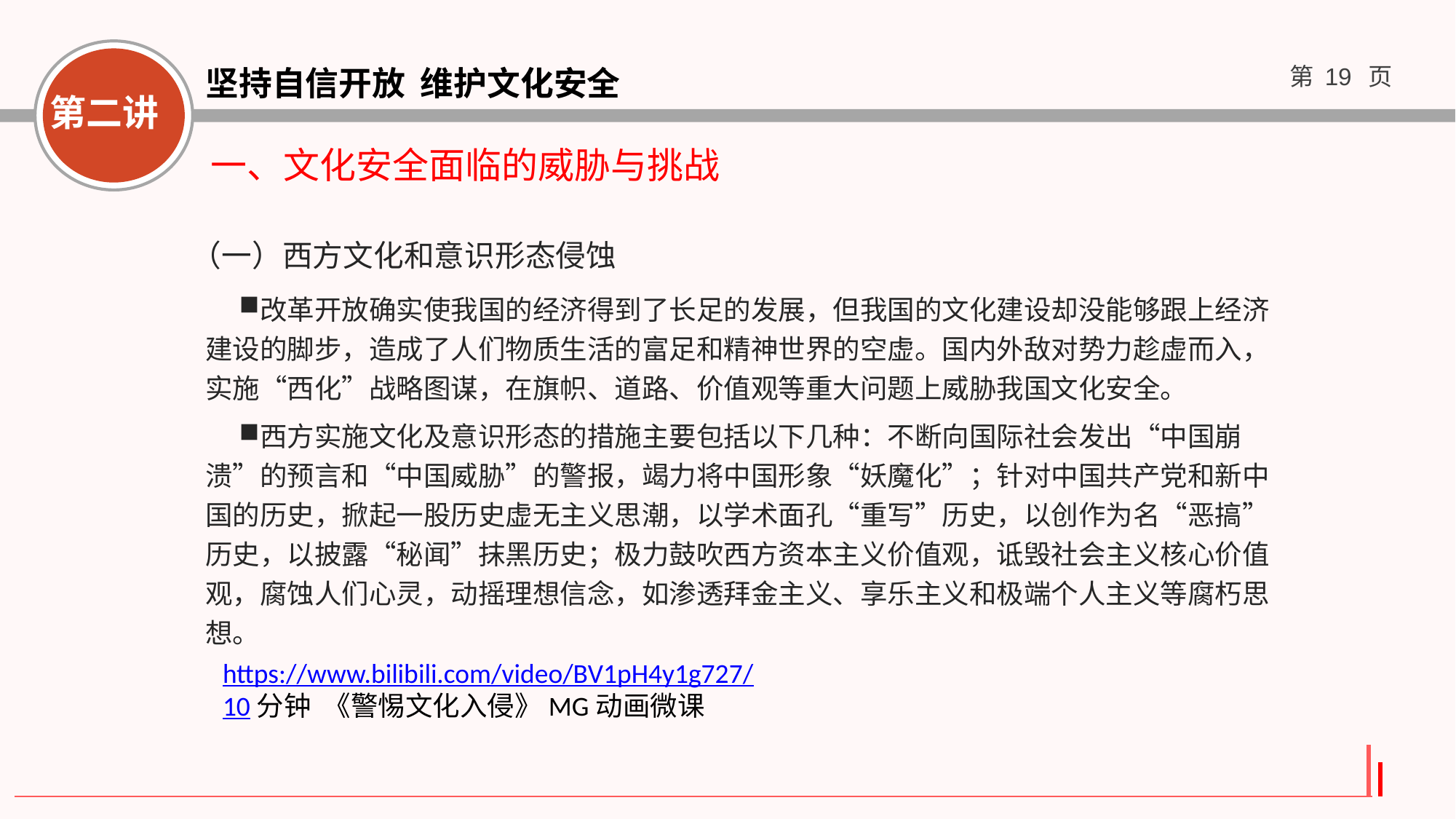

一、文化安全面临的威胁与挑战
（一）西方文化和意识形态侵蚀
改革开放确实使我国的经济得到了长足的发展，但我国的文化建设却没能够跟上经济建设的脚步，造成了人们物质生活的富足和精神世界的空虚。国内外敌对势力趁虚而入，实施“西化”战略图谋，在旗帜、道路、价值观等重大问题上威胁我国文化安全。
西方实施文化及意识形态的措施主要包括以下几种：不断向国际社会发出“中国崩溃”的预言和“中国威胁”的警报，竭力将中国形象“妖魔化”；针对中国共产党和新中国的历史，掀起一股历史虚无主义思潮，以学术面孔“重写”历史，以创作为名“恶搞”历史，以披露“秘闻”抹黑历史；极力鼓吹西方资本主义价值观，诋毁社会主义核心价值观，腐蚀人们心灵，动摇理想信念，如渗透拜金主义、享乐主义和极端个人主义等腐朽思想。
https://www.bilibili.com/video/BV1pH4y1g727/10分钟  《警惕文化入侵》MG动画微课